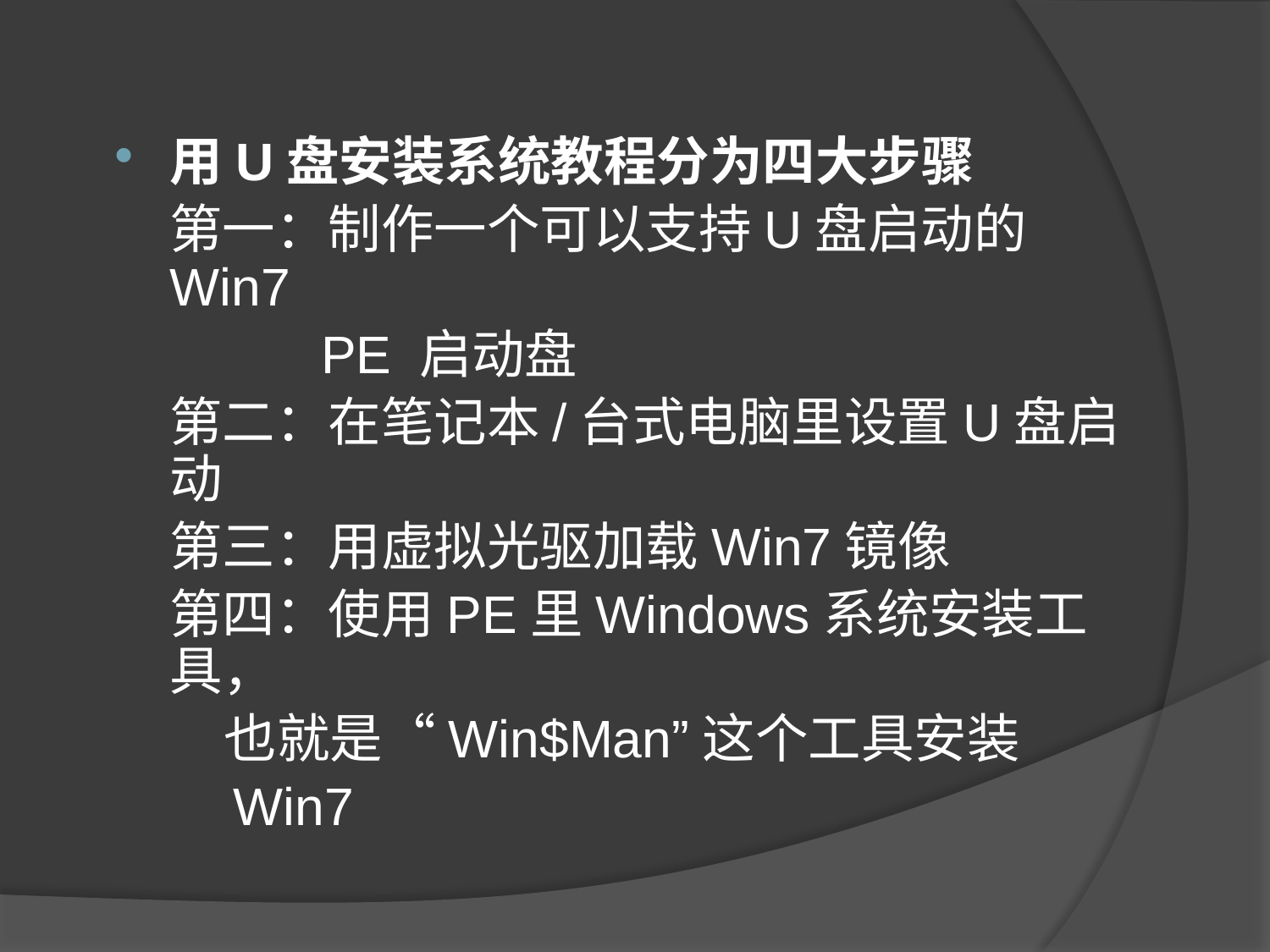

用U盘安装系统教程分为四大步骤
　第一：制作一个可以支持U盘启动的 Win7
              PE 启动盘
　第二：在笔记本/台式电脑里设置U盘启动
　第三：用虚拟光驱加载Win7镜像
　第四：使用PE里Windows系统安装工具，
        也就是“Win$Man”这个工具安装
        Win7